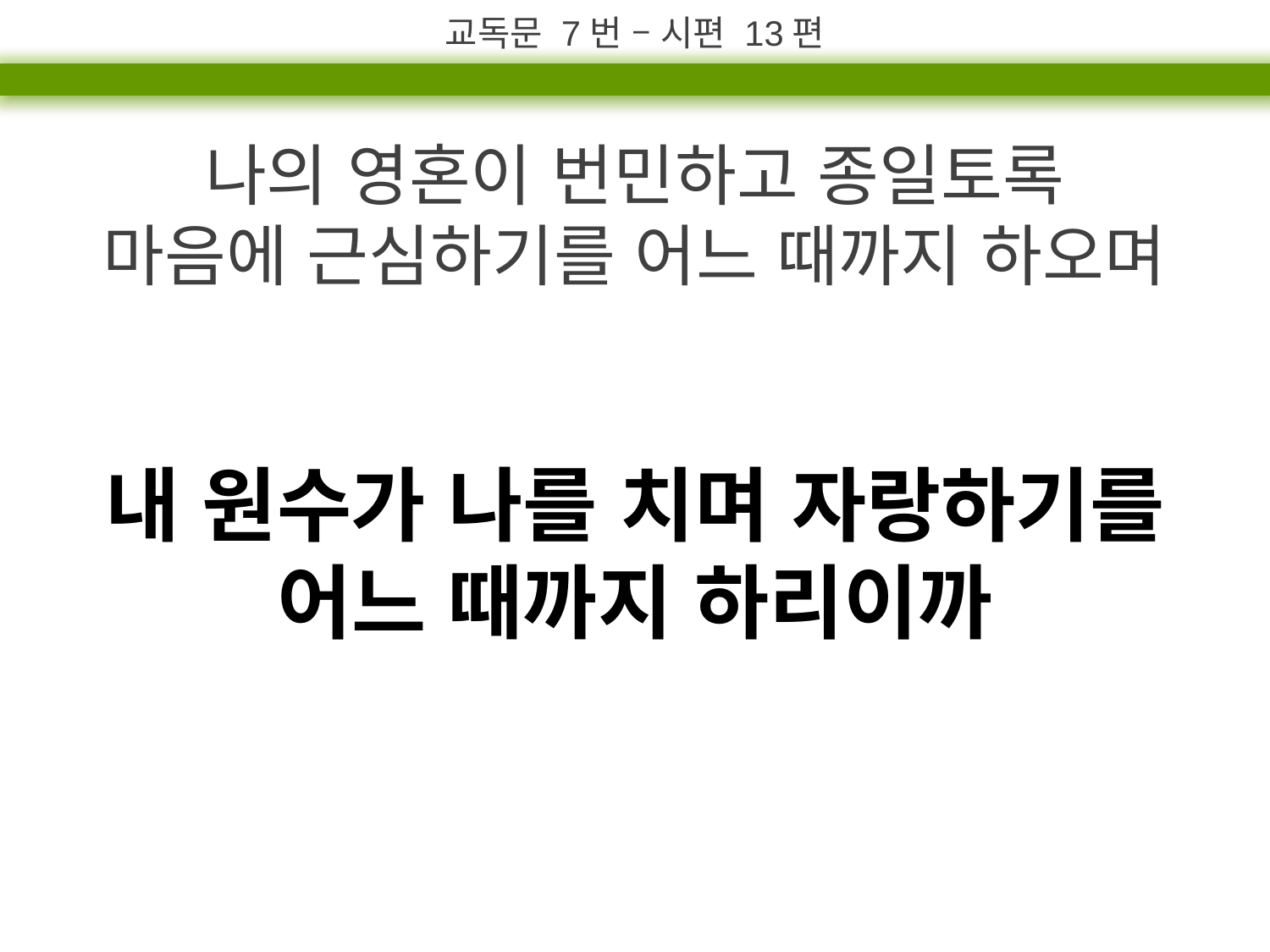

교독문 7번 – 시편 13편

나의 영혼이 번민하고 종일토록
마음에 근심하기를 어느 때까지 하오며
내 원수가 나를 치며 자랑하기를
어느 때까지 하리이까